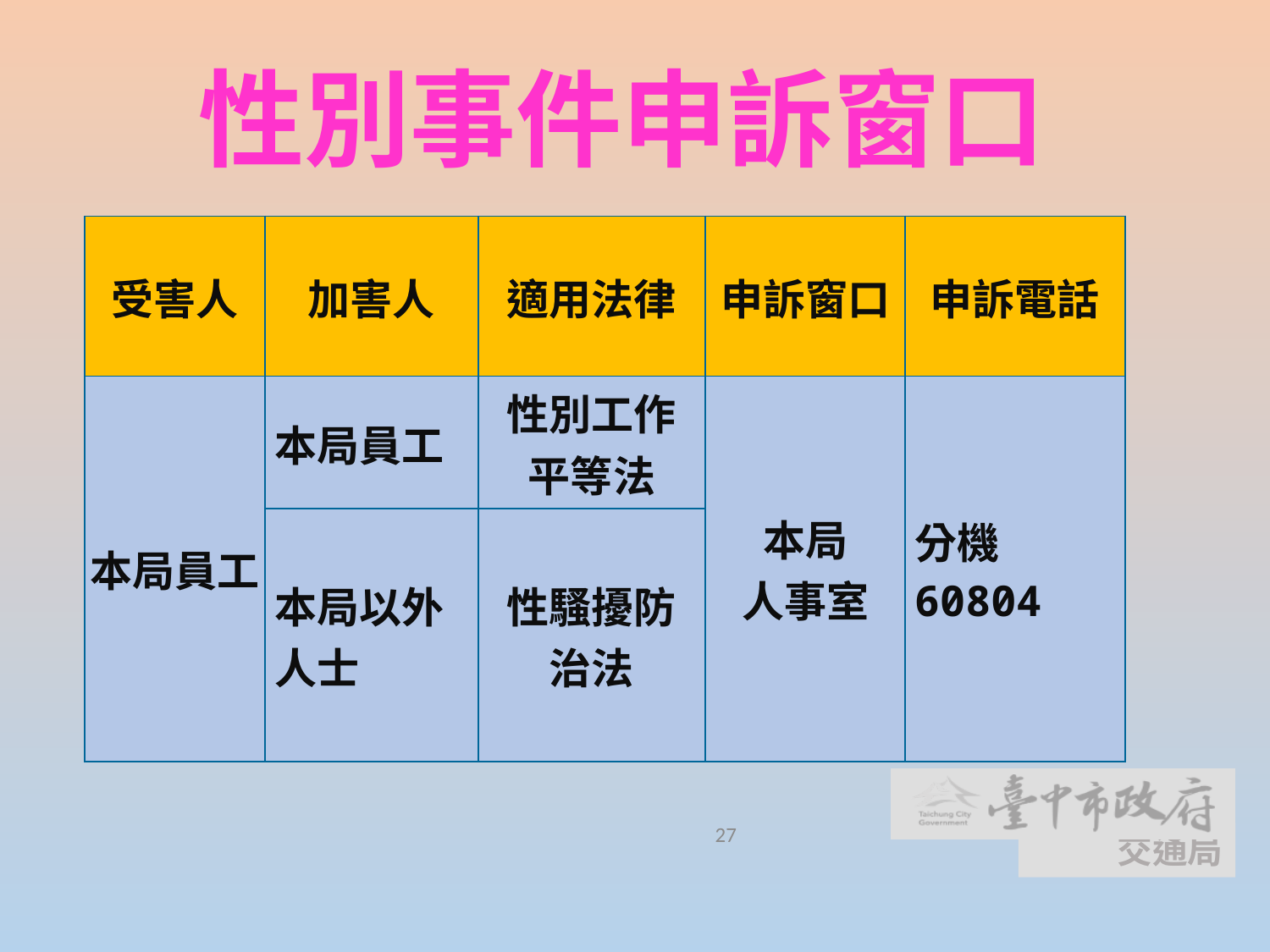

# 性別事件申訴窗口
| 受害人 | 加害人 | 適用法律 | 申訴窗口 | 申訴電話 |
| --- | --- | --- | --- | --- |
| 本局員工 | 本局員工 | 性別工作平等法 | 本局 人事室 | 分機60804 |
|  | 本局以外人士 | 性騷擾防治法 |  |  |
27